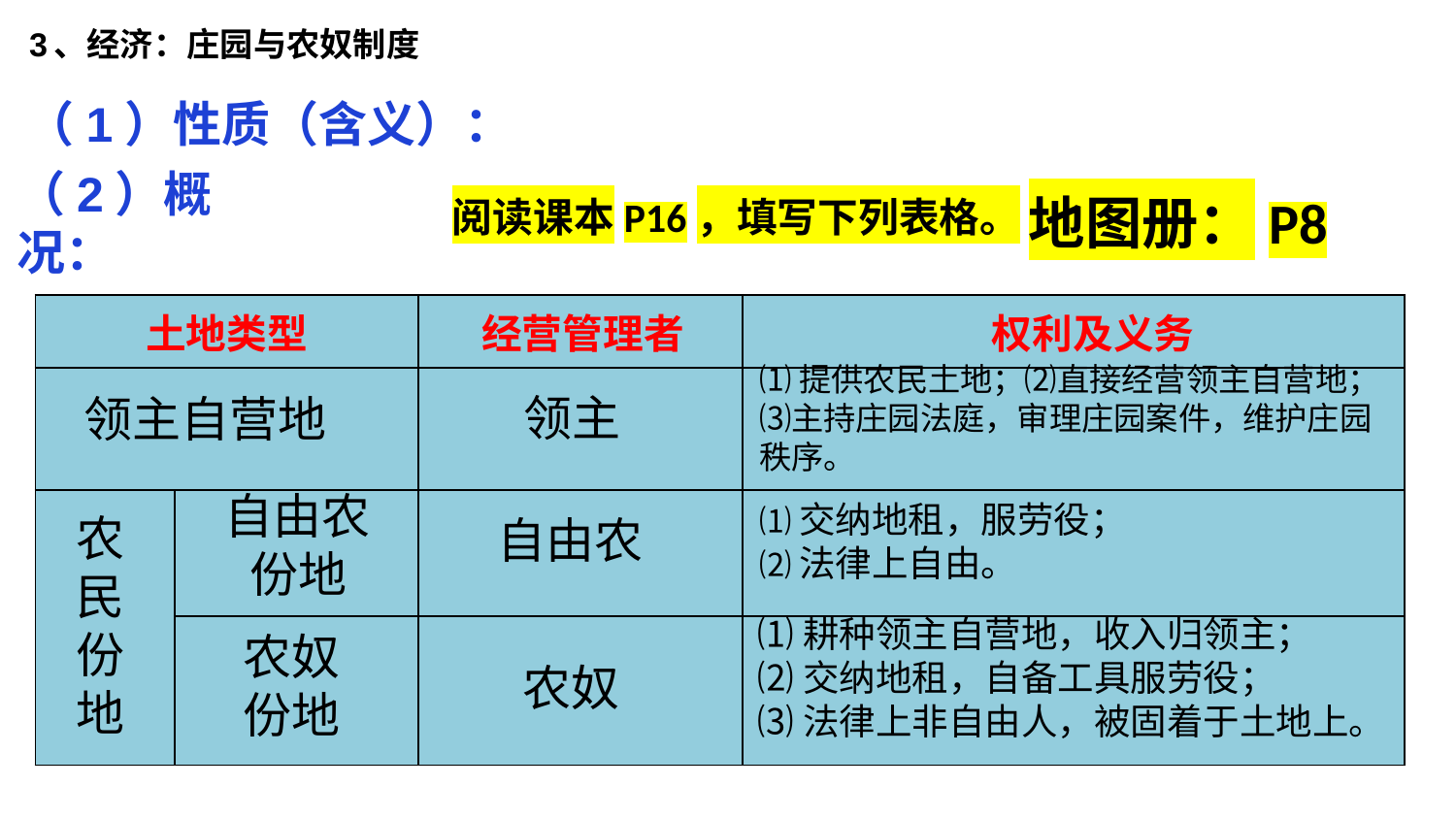

3、经济：庄园与农奴制度
（1）性质（含义）：
（2）概况：
地图册：P8
阅读课本P16，填写下列表格。
| 土地类型 |  | 经营管理者 | 权利及义务 |
| --- | --- | --- | --- |
|  |  |  |  |
|  |  |  |  |
|  |  |  |  |
⑴提供农民土地；⑵直接经营领主自营地；⑶主持庄园法庭，审理庄园案件，维护庄园秩序。
领主
领主自营地
自由农份地
⑴交纳地租，服劳役；
⑵法律上自由。
农民份地
自由农
⑴耕种领主自营地，收入归领主；
⑵交纳地租，自备工具服劳役；
⑶法律上非自由人，被固着于土地上。
农奴份地
农奴